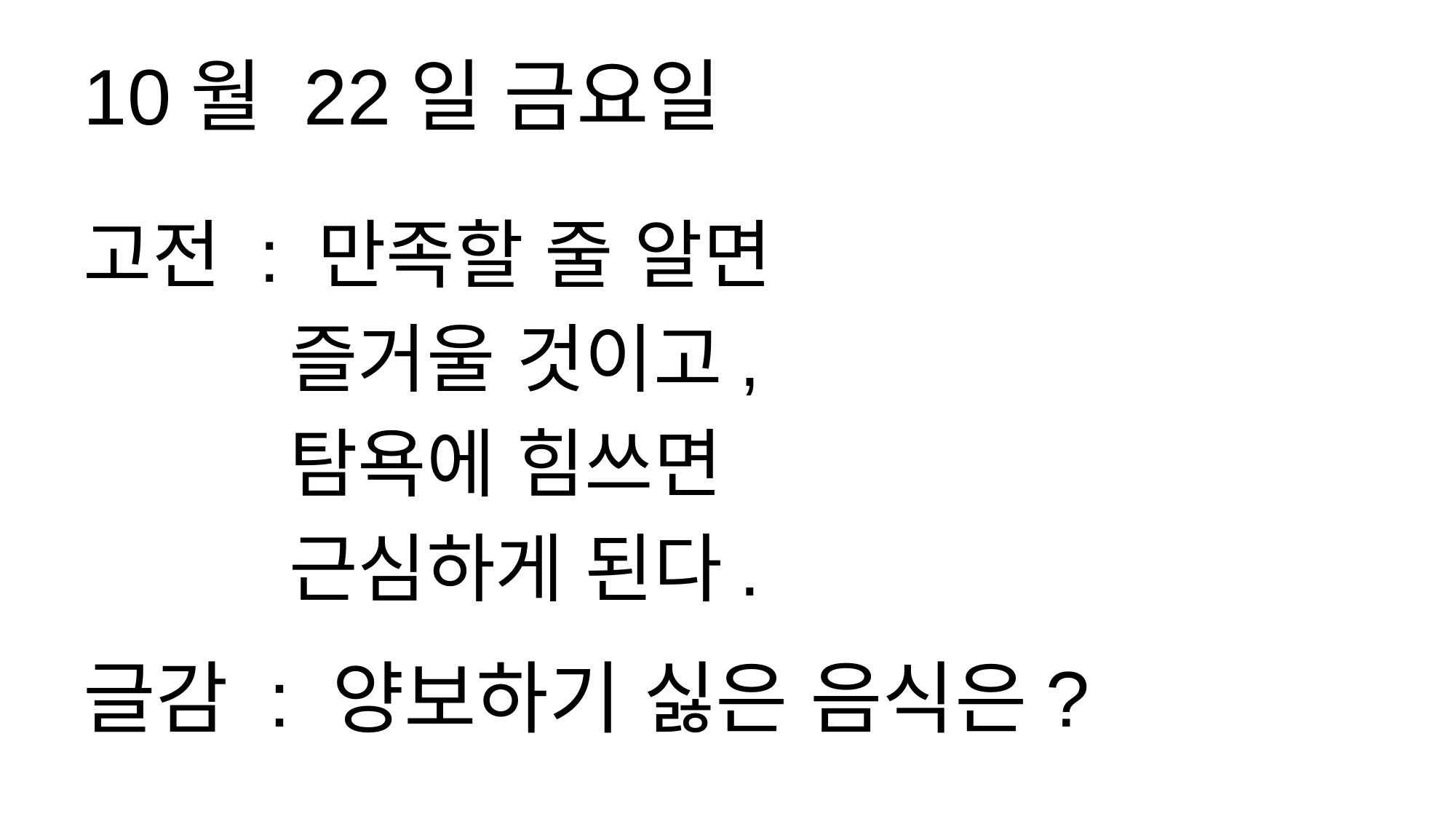

10월 22일 금요일
고전 : 만족할 줄 알면
         즐거울 것이고,
         탐욕에 힘쓰면
         근심하게 된다.
글감 : 양보하기 싫은 음식은?